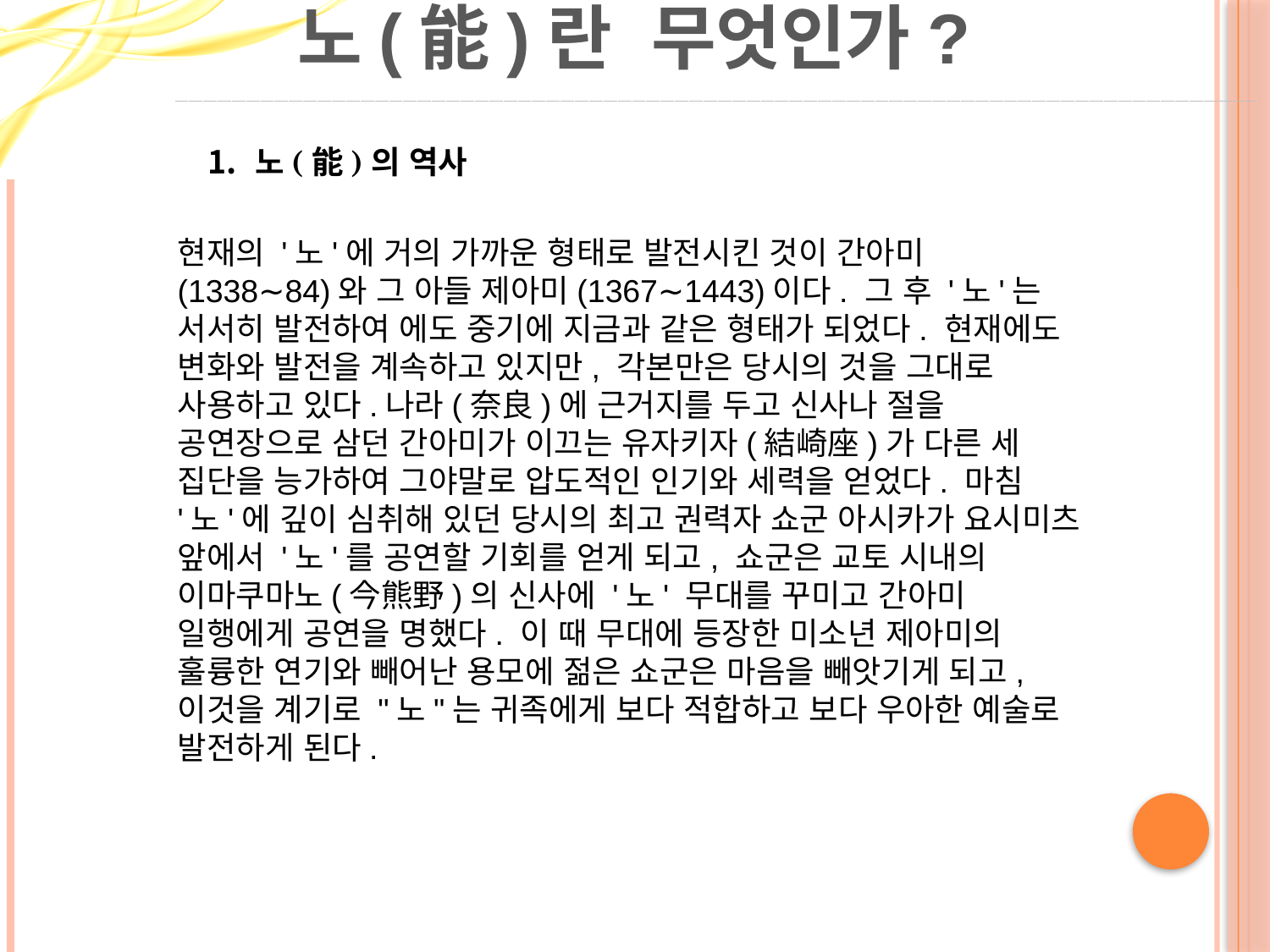

# 노(能)란  무엇인가?
노(能)의 역사

현재의 '노'에 거의 가까운 형태로 발전시킨 것이 간아미(1338∼84)와 그 아들 제아미(1367∼1443)이다. 그 후 '노'는 서서히 발전하여 에도 중기에 지금과 같은 형태가 되었다. 현재에도 변화와 발전을 계속하고 있지만, 각본만은 당시의 것을 그대로 사용하고 있다.나라(奈良)에 근거지를 두고 신사나 절을 공연장으로 삼던 간아미가 이끄는 유자키자(結崎座)가 다른 세 집단을 능가하여 그야말로 압도적인 인기와 세력을 얻었다. 마침 '노'에 깊이 심취해 있던 당시의 최고 권력자 쇼군 아시카가 요시미츠 앞에서 '노'를 공연할 기회를 얻게 되고, 쇼군은 교토 시내의 이마쿠마노(今熊野)의 신사에 '노' 무대를 꾸미고 간아미 일행에게 공연을 명했다. 이 때 무대에 등장한 미소년 제아미의 훌륭한 연기와 빼어난 용모에 젊은 쇼군은 마음을 빼앗기게 되고, 이것을 계기로 "노"는 귀족에게 보다 적합하고 보다 우아한 예술로 발전하게 된다.